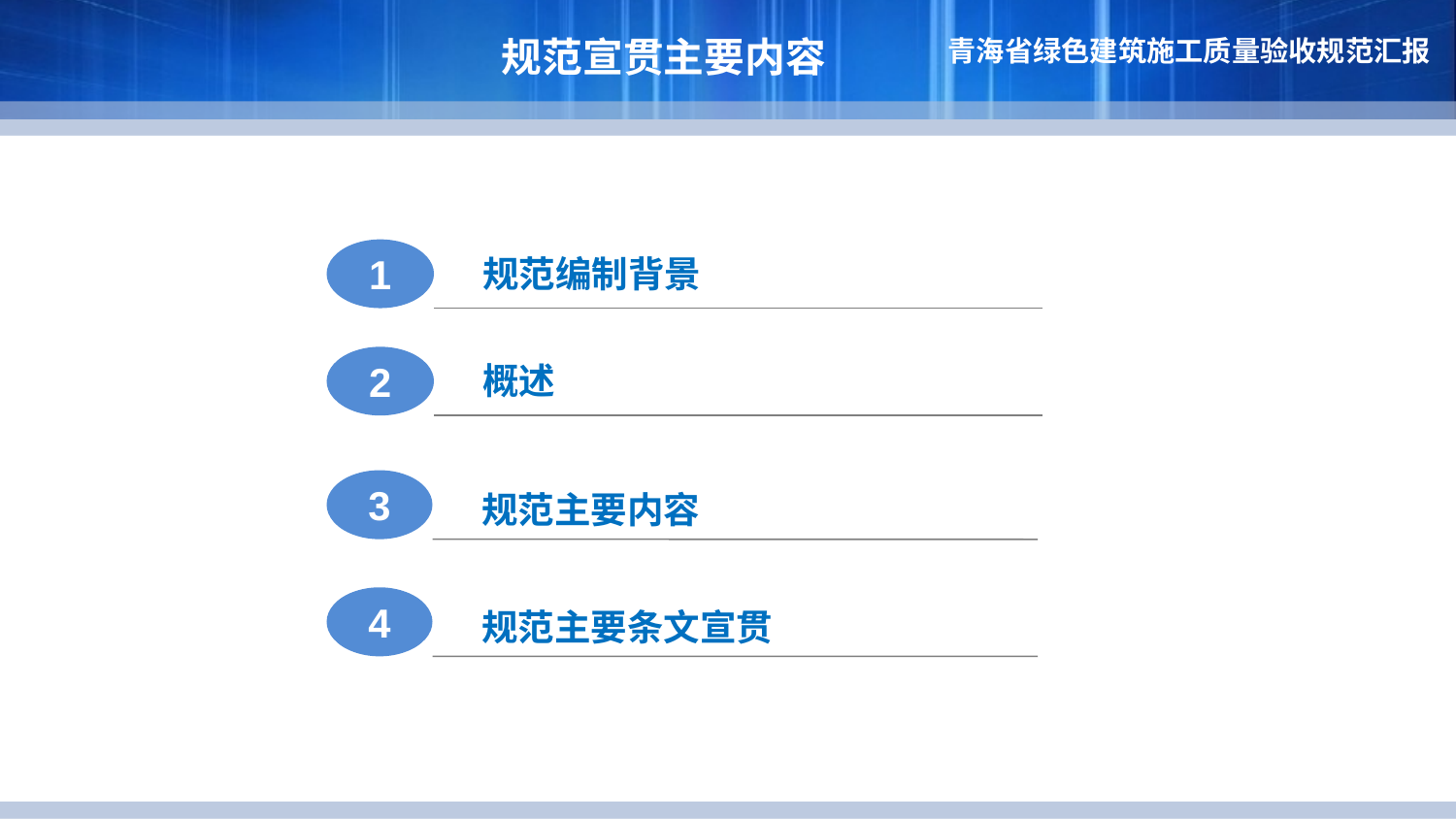

规范宣贯主要内容
规范编制背景
1

概述
2

3
规范主要内容

4
规范主要条文宣贯